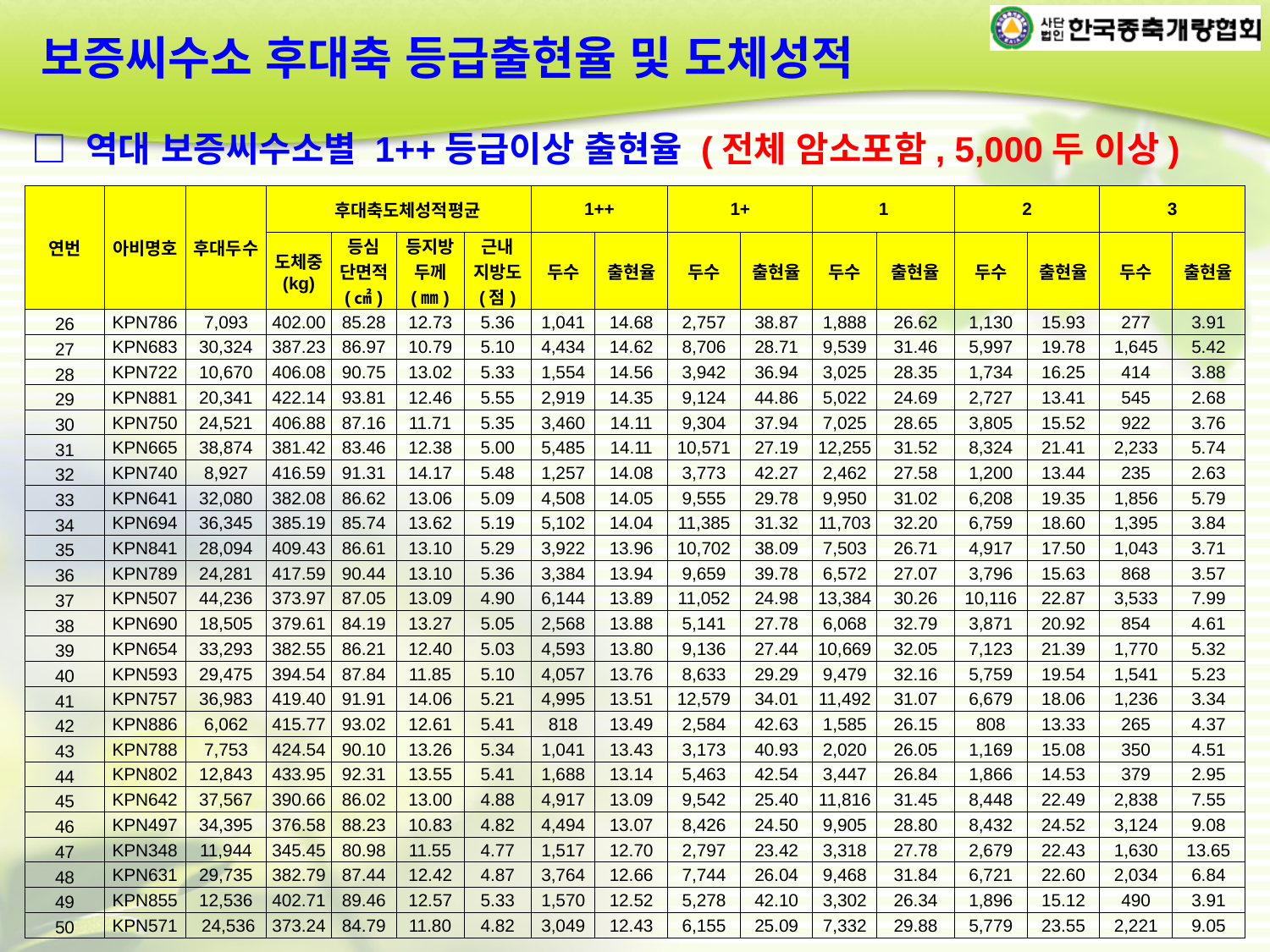

보증씨수소 후대축 등급출현율 및 도체성적
□ 역대 보증씨수소별 1++등급이상 출현율 (전체 암소포함, 5,000두 이상)
| 연번 | 아비명호 | 후대두수 | 후대축도체성적평균 |  |  |  | 1++ |  | 1+ |  | 1 |  | 2 |  | 3 |  |
| --- | --- | --- | --- | --- | --- | --- | --- | --- | --- | --- | --- | --- | --- | --- | --- | --- |
|  |  |  | 도체중 (kg) | 등심 단면적 (㎠) | 등지방 두께 (㎜) | 근내 지방도 (점) | 두수 | 출현율 | 두수 | 출현율 | 두수 | 출현율 | 두수 | 출현율 | 두수 | 출현율 |
| 26 | KPN786 | 7,093 | 402.00 | 85.28 | 12.73 | 5.36 | 1,041 | 14.68 | 2,757 | 38.87 | 1,888 | 26.62 | 1,130 | 15.93 | 277 | 3.91 |
| 27 | KPN683 | 30,324 | 387.23 | 86.97 | 10.79 | 5.10 | 4,434 | 14.62 | 8,706 | 28.71 | 9,539 | 31.46 | 5,997 | 19.78 | 1,645 | 5.42 |
| 28 | KPN722 | 10,670 | 406.08 | 90.75 | 13.02 | 5.33 | 1,554 | 14.56 | 3,942 | 36.94 | 3,025 | 28.35 | 1,734 | 16.25 | 414 | 3.88 |
| 29 | KPN881 | 20,341 | 422.14 | 93.81 | 12.46 | 5.55 | 2,919 | 14.35 | 9,124 | 44.86 | 5,022 | 24.69 | 2,727 | 13.41 | 545 | 2.68 |
| 30 | KPN750 | 24,521 | 406.88 | 87.16 | 11.71 | 5.35 | 3,460 | 14.11 | 9,304 | 37.94 | 7,025 | 28.65 | 3,805 | 15.52 | 922 | 3.76 |
| 31 | KPN665 | 38,874 | 381.42 | 83.46 | 12.38 | 5.00 | 5,485 | 14.11 | 10,571 | 27.19 | 12,255 | 31.52 | 8,324 | 21.41 | 2,233 | 5.74 |
| 32 | KPN740 | 8,927 | 416.59 | 91.31 | 14.17 | 5.48 | 1,257 | 14.08 | 3,773 | 42.27 | 2,462 | 27.58 | 1,200 | 13.44 | 235 | 2.63 |
| 33 | KPN641 | 32,080 | 382.08 | 86.62 | 13.06 | 5.09 | 4,508 | 14.05 | 9,555 | 29.78 | 9,950 | 31.02 | 6,208 | 19.35 | 1,856 | 5.79 |
| 34 | KPN694 | 36,345 | 385.19 | 85.74 | 13.62 | 5.19 | 5,102 | 14.04 | 11,385 | 31.32 | 11,703 | 32.20 | 6,759 | 18.60 | 1,395 | 3.84 |
| 35 | KPN841 | 28,094 | 409.43 | 86.61 | 13.10 | 5.29 | 3,922 | 13.96 | 10,702 | 38.09 | 7,503 | 26.71 | 4,917 | 17.50 | 1,043 | 3.71 |
| 36 | KPN789 | 24,281 | 417.59 | 90.44 | 13.10 | 5.36 | 3,384 | 13.94 | 9,659 | 39.78 | 6,572 | 27.07 | 3,796 | 15.63 | 868 | 3.57 |
| 37 | KPN507 | 44,236 | 373.97 | 87.05 | 13.09 | 4.90 | 6,144 | 13.89 | 11,052 | 24.98 | 13,384 | 30.26 | 10,116 | 22.87 | 3,533 | 7.99 |
| 38 | KPN690 | 18,505 | 379.61 | 84.19 | 13.27 | 5.05 | 2,568 | 13.88 | 5,141 | 27.78 | 6,068 | 32.79 | 3,871 | 20.92 | 854 | 4.61 |
| 39 | KPN654 | 33,293 | 382.55 | 86.21 | 12.40 | 5.03 | 4,593 | 13.80 | 9,136 | 27.44 | 10,669 | 32.05 | 7,123 | 21.39 | 1,770 | 5.32 |
| 40 | KPN593 | 29,475 | 394.54 | 87.84 | 11.85 | 5.10 | 4,057 | 13.76 | 8,633 | 29.29 | 9,479 | 32.16 | 5,759 | 19.54 | 1,541 | 5.23 |
| 41 | KPN757 | 36,983 | 419.40 | 91.91 | 14.06 | 5.21 | 4,995 | 13.51 | 12,579 | 34.01 | 11,492 | 31.07 | 6,679 | 18.06 | 1,236 | 3.34 |
| 42 | KPN886 | 6,062 | 415.77 | 93.02 | 12.61 | 5.41 | 818 | 13.49 | 2,584 | 42.63 | 1,585 | 26.15 | 808 | 13.33 | 265 | 4.37 |
| 43 | KPN788 | 7,753 | 424.54 | 90.10 | 13.26 | 5.34 | 1,041 | 13.43 | 3,173 | 40.93 | 2,020 | 26.05 | 1,169 | 15.08 | 350 | 4.51 |
| 44 | KPN802 | 12,843 | 433.95 | 92.31 | 13.55 | 5.41 | 1,688 | 13.14 | 5,463 | 42.54 | 3,447 | 26.84 | 1,866 | 14.53 | 379 | 2.95 |
| 45 | KPN642 | 37,567 | 390.66 | 86.02 | 13.00 | 4.88 | 4,917 | 13.09 | 9,542 | 25.40 | 11,816 | 31.45 | 8,448 | 22.49 | 2,838 | 7.55 |
| 46 | KPN497 | 34,395 | 376.58 | 88.23 | 10.83 | 4.82 | 4,494 | 13.07 | 8,426 | 24.50 | 9,905 | 28.80 | 8,432 | 24.52 | 3,124 | 9.08 |
| 47 | KPN348 | 11,944 | 345.45 | 80.98 | 11.55 | 4.77 | 1,517 | 12.70 | 2,797 | 23.42 | 3,318 | 27.78 | 2,679 | 22.43 | 1,630 | 13.65 |
| 48 | KPN631 | 29,735 | 382.79 | 87.44 | 12.42 | 4.87 | 3,764 | 12.66 | 7,744 | 26.04 | 9,468 | 31.84 | 6,721 | 22.60 | 2,034 | 6.84 |
| 49 | KPN855 | 12,536 | 402.71 | 89.46 | 12.57 | 5.33 | 1,570 | 12.52 | 5,278 | 42.10 | 3,302 | 26.34 | 1,896 | 15.12 | 490 | 3.91 |
| 50 | KPN571 | 24,536 | 373.24 | 84.79 | 11.80 | 4.82 | 3,049 | 12.43 | 6,155 | 25.09 | 7,332 | 29.88 | 5,779 | 23.55 | 2,221 | 9.05 |